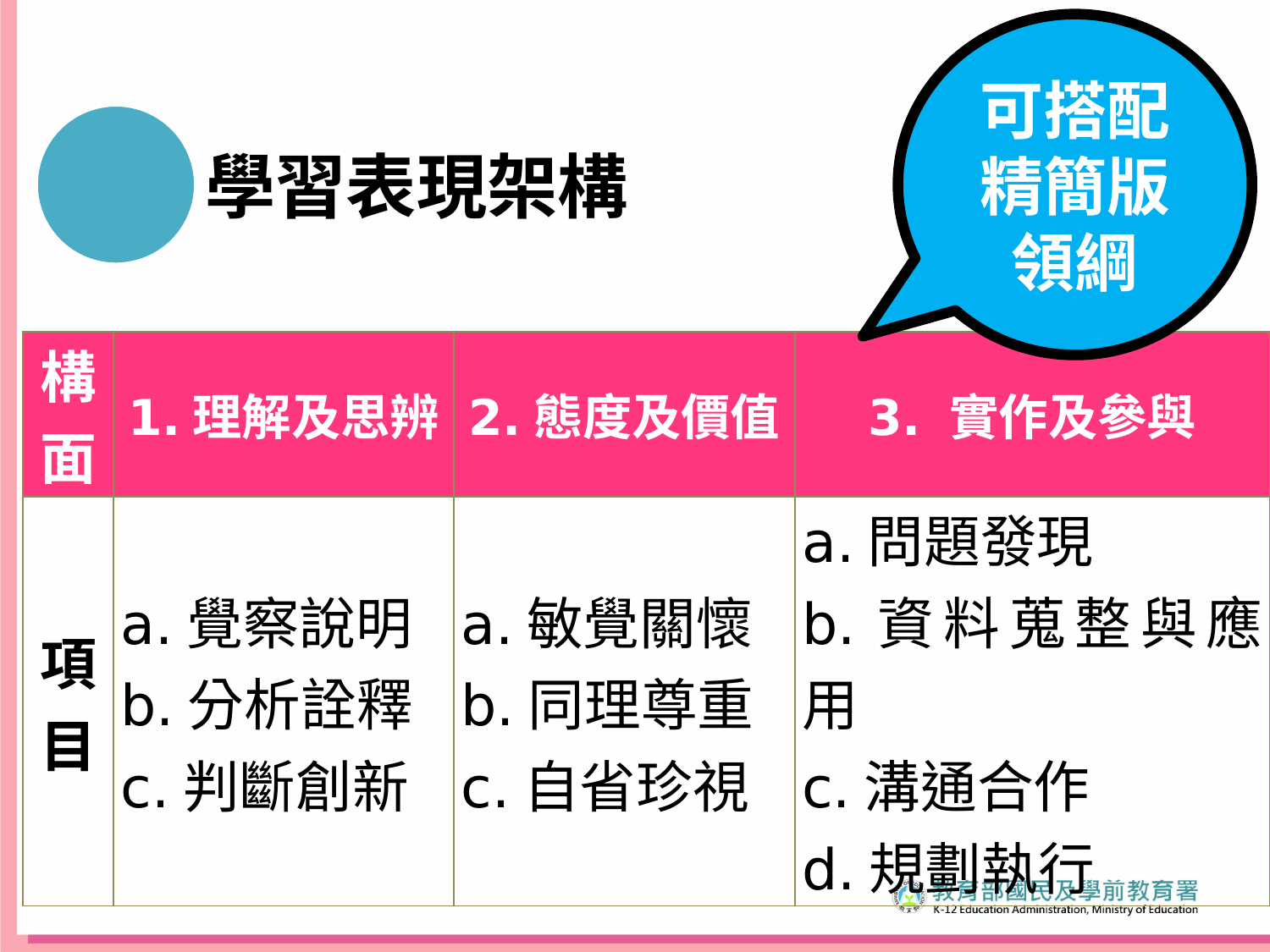

可搭配精簡版領綱

四   學習表現架構
| 構面 | 1.理解及思辨 | 2.態度及價值 | 3. 實作及參與 |
| --- | --- | --- | --- |
| 項 目 | a.覺察說明 b.分析詮釋 c.判斷創新 | a.敏覺關懷 b.同理尊重 c.自省珍視 | a.問題發現 b.資料蒐整與應用 c.溝通合作 d.規劃執行 |